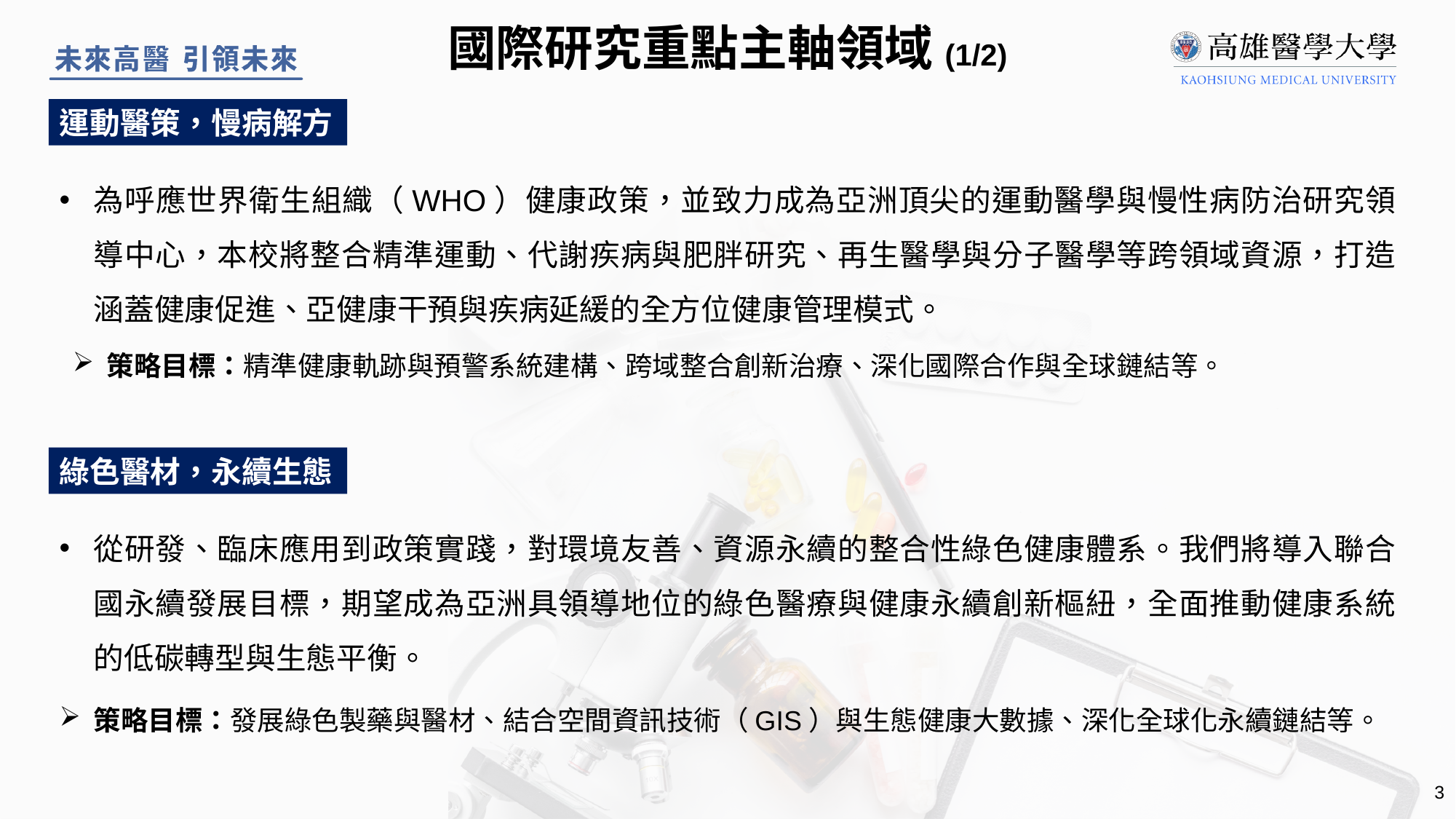

國際研究重點主軸領域(1/2)
運動醫策，慢病解方
為呼應世界衛生組織（WHO）健康政策，並致力成為亞洲頂尖的運動醫學與慢性病防治研究領導中心，本校將整合精準運動、代謝疾病與肥胖研究、再生醫學與分子醫學等跨領域資源，打造涵蓋健康促進、亞健康干預與疾病延緩的全方位健康管理模式。
策略目標：精準健康軌跡與預警系統建構、跨域整合創新治療、深化國際合作與全球鏈結等。
綠色醫材，永續生態
從研發、臨床應用到政策實踐，對環境友善、資源永續的整合性綠色健康體系。我們將導入聯合國永續發展目標，期望成為亞洲具領導地位的綠色醫療與健康永續創新樞紐，全面推動健康系統的低碳轉型與生態平衡。
策略目標：發展綠色製藥與醫材、結合空間資訊技術（GIS）與生態健康大數據、深化全球化永續鏈結等。
3